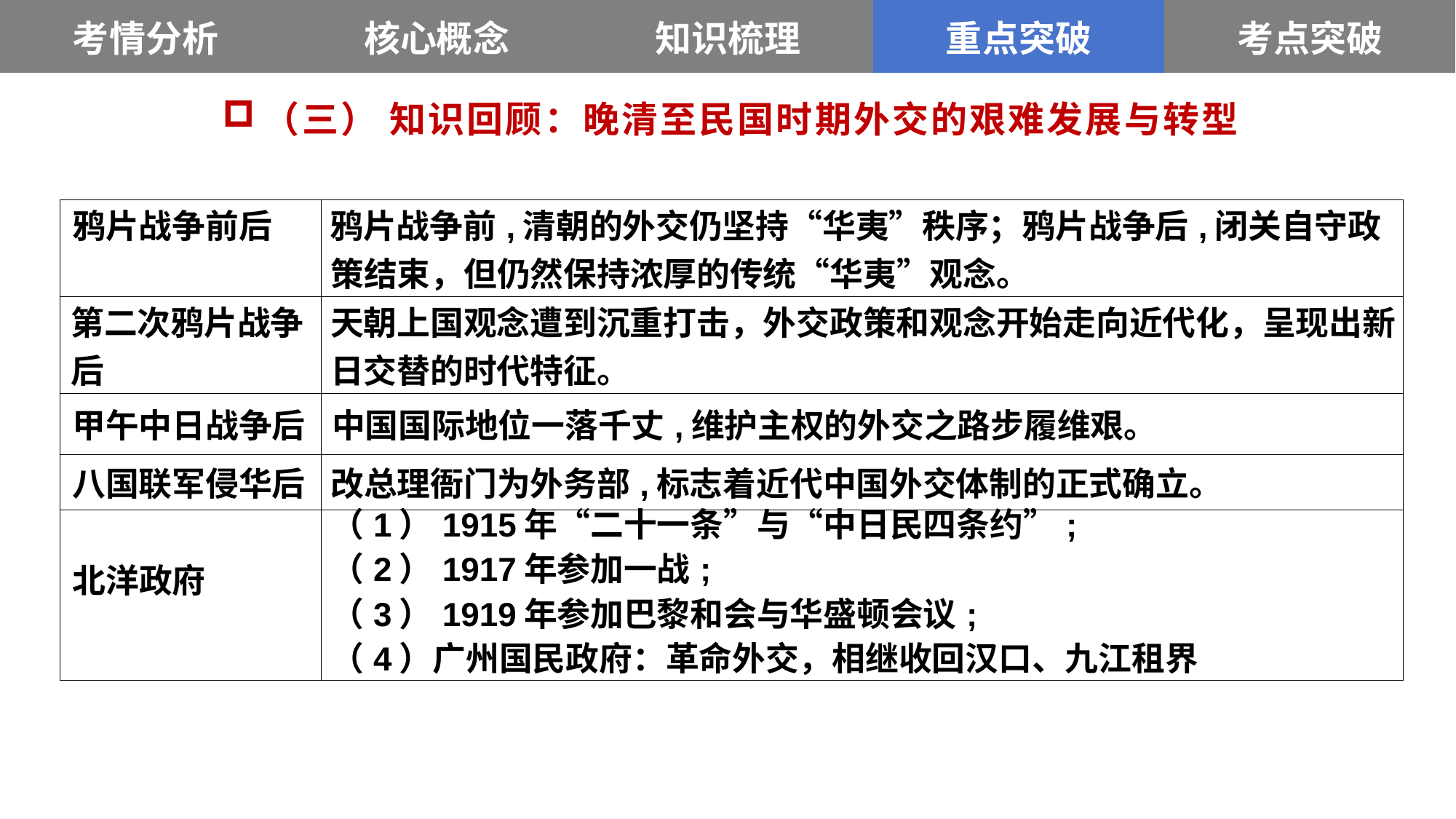

| 考情分析 | 核心概念 | 知识梳理 | 重点突破 | 考点突破 |
| --- | --- | --- | --- | --- |
（三） 知识回顾：晚清至民国时期外交的艰难发展与转型
| 鸦片战争前后 | 鸦片战争前,清朝的外交仍坚持“华夷”秩序；鸦片战争后,闭关自守政策结束，但仍然保持浓厚的传统“华夷”观念。 |
| --- | --- |
| 第二次鸦片战争后 | 天朝上国观念遭到沉重打击，外交政策和观念开始走向近代化，呈现出新日交替的时代特征。 |
| 甲午中日战争后 | 中国国际地位一落千丈,维护主权的外交之路步履维艰。 |
| 八国联军侵华后 | 改总理衙门为外务部,标志着近代中国外交体制的正式确立。 |
| 北洋政府 | （1）1915年“二十一条”与“中日民四条约”; （2）1917年参加一战; （3）1919年参加巴黎和会与华盛顿会议; （4）广州国民政府：革命外交，相继收回汉口、九江租界 |